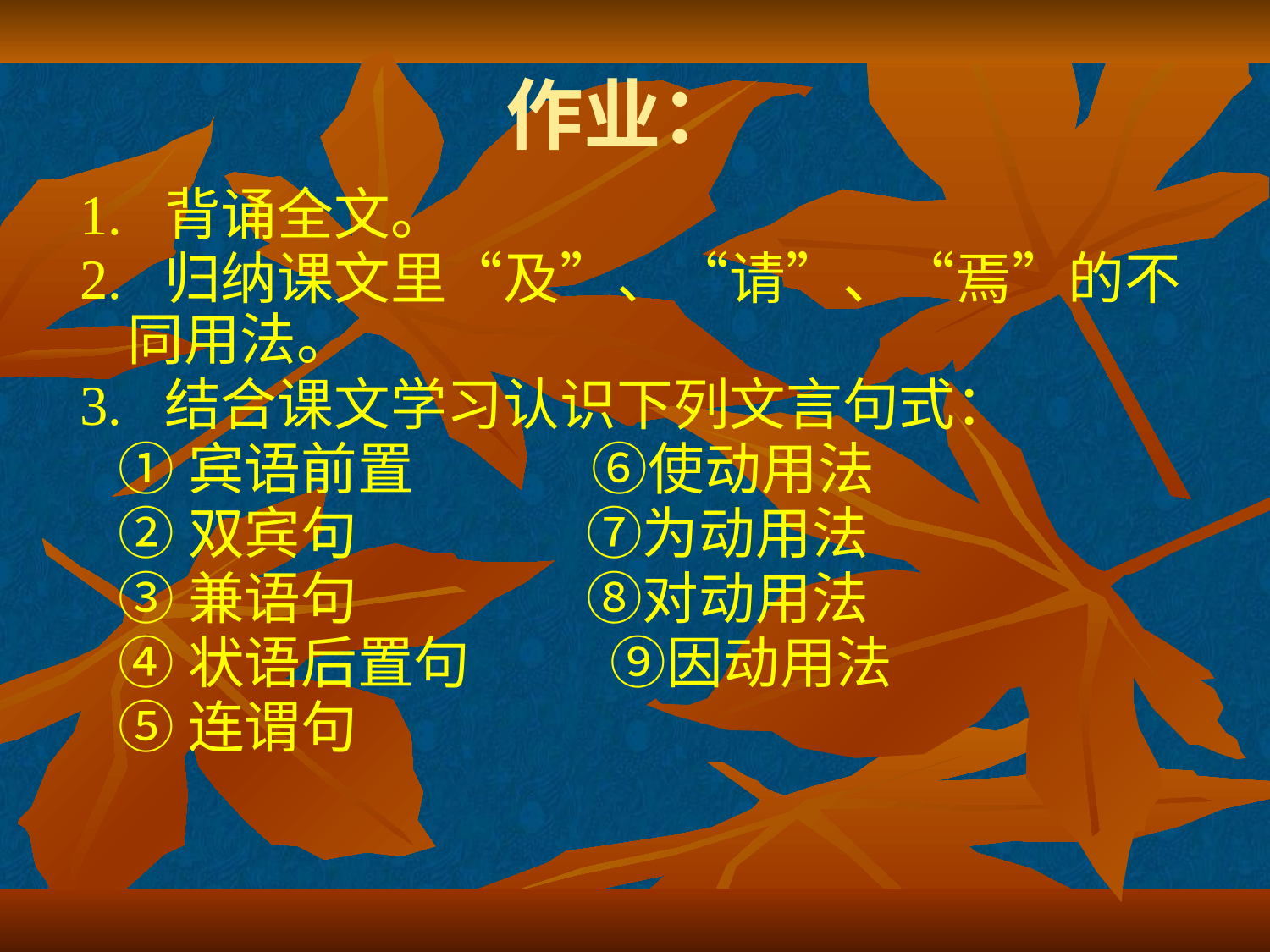

# 作业：
1.  背诵全文。
2.  归纳课文里“及”、“请”、“焉”的不同用法。
3.  结合课文学习认识下列文言句式：
   ①宾语前置              ⑥使动用法
   ②双宾句                  ⑦为动用法
   ③兼语句                  ⑧对动用法
   ④状语后置句           ⑨因动用法
   ⑤连谓句